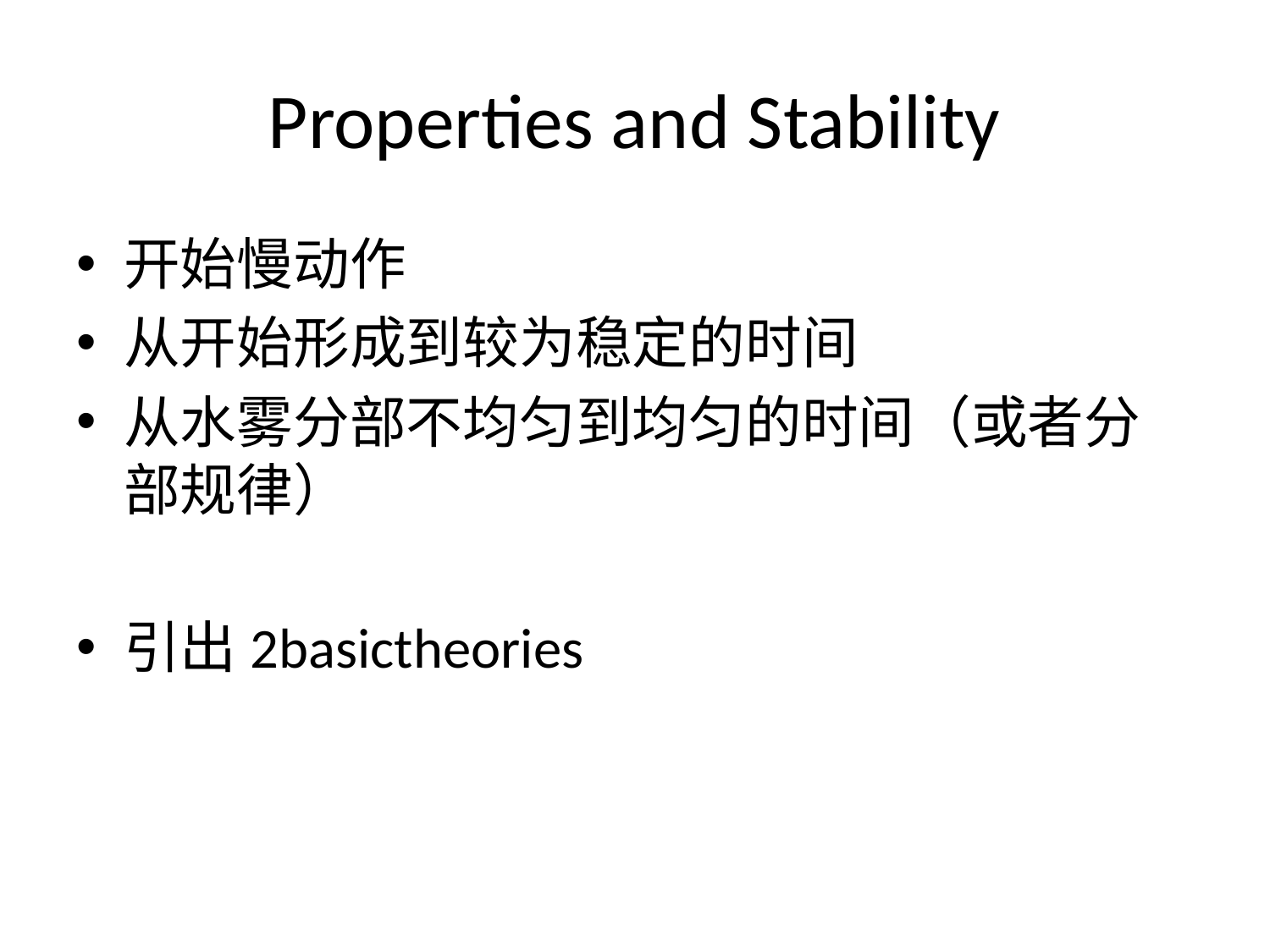

# Properties and Stability
开始慢动作
从开始形成到较为稳定的时间
从水雾分部不均匀到均匀的时间（或者分部规律）

引出2basictheories